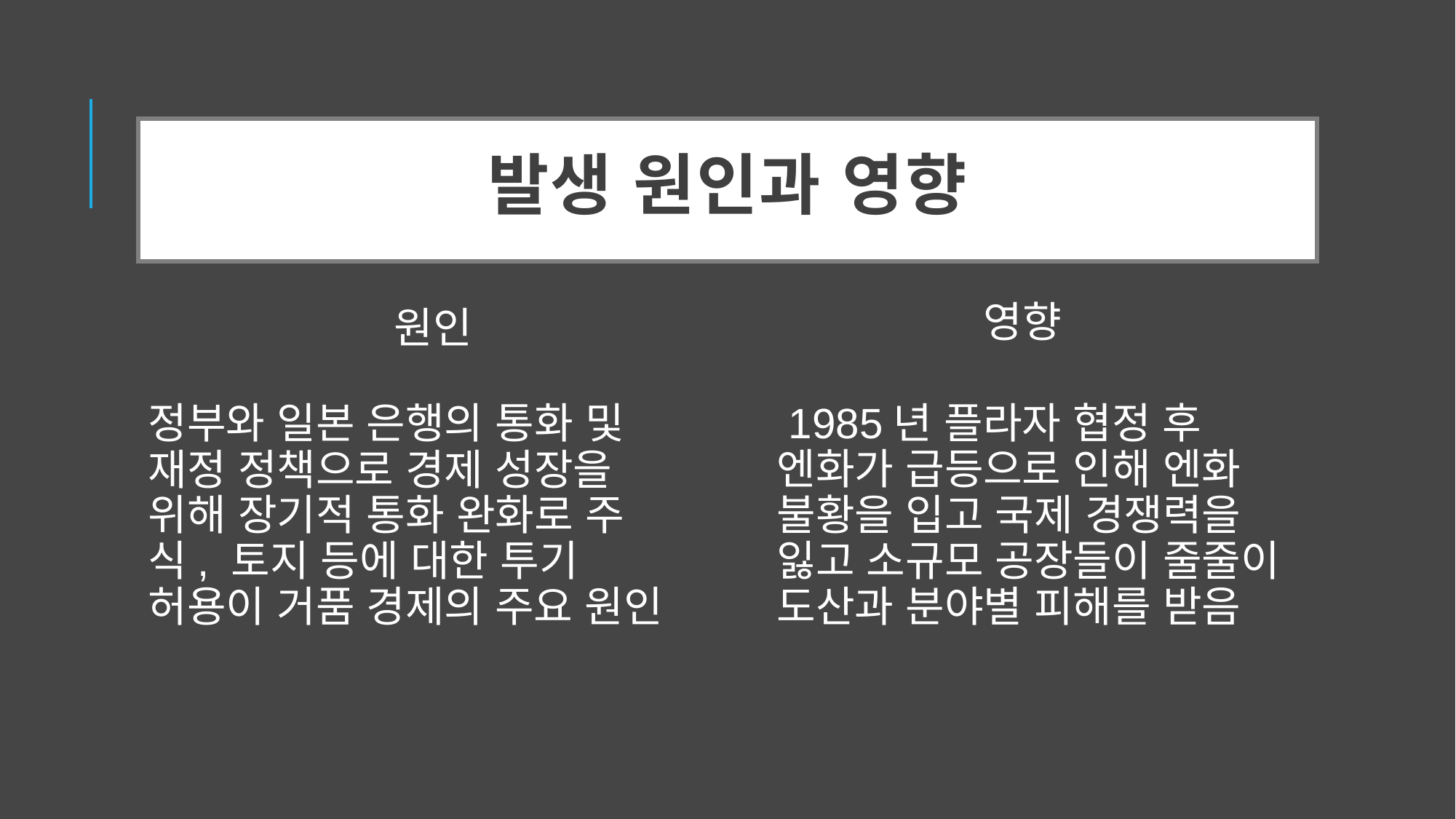

# 발생 원인과 영향
영향
원인
정부와 일본 은행의 통화 및 재정 정책으로 경제 성장을 위해 장기적 통화 완화로 주식, 토지 등에 대한 투기 허용이 거품 경제의 주요 원인

 1985년 플라자 협정 후 엔화가 급등으로 인해 엔화 불황을 입고 국제 경쟁력을 잃고 소규모 공장들이 줄줄이 도산과 분야별 피해를 받음